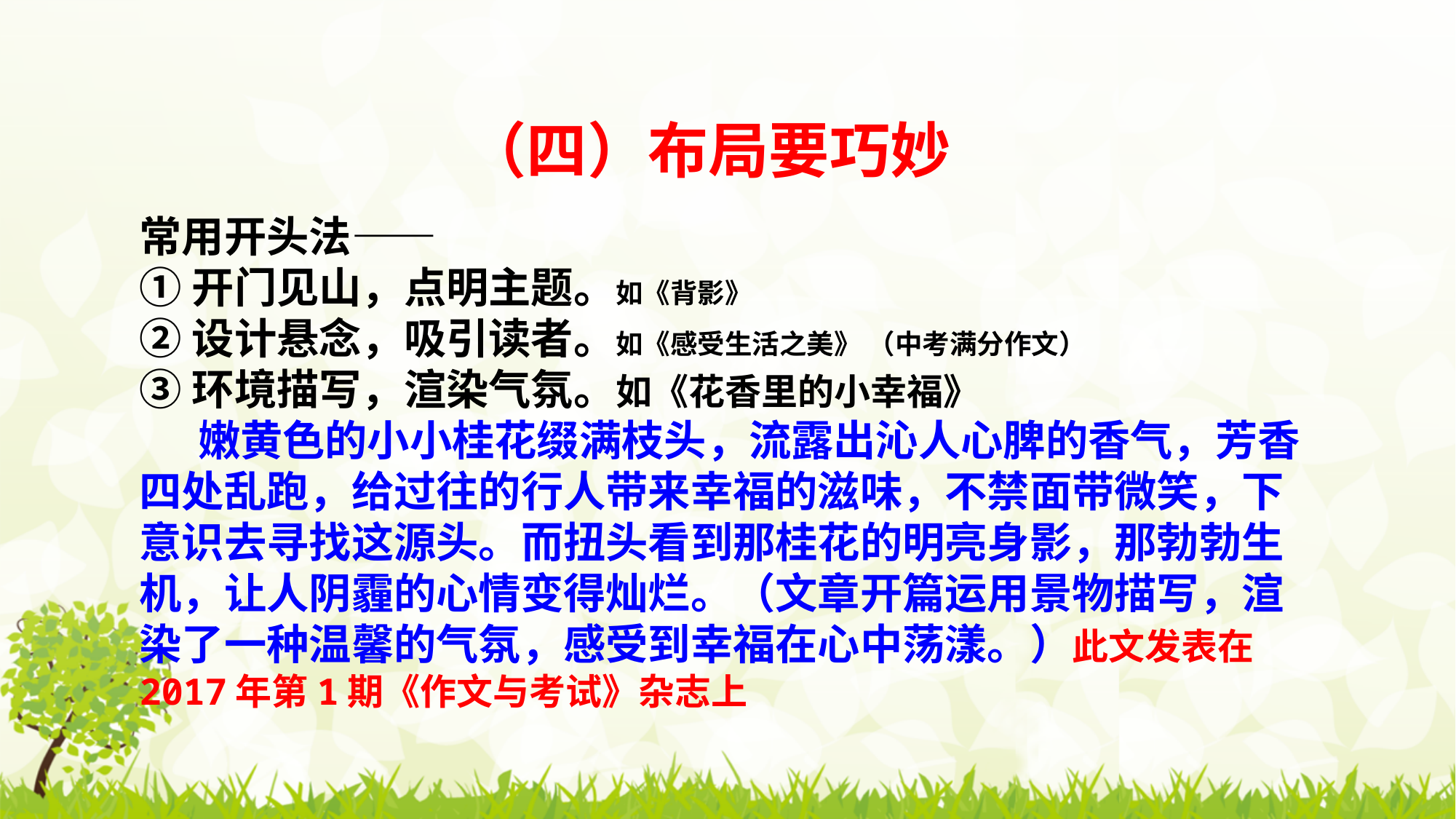

（四）布局要巧妙
常用开头法——
①开门见山，点明主题。如《背影》
②设计悬念，吸引读者。如《感受生活之美》 （中考满分作文）
③环境描写，渲染气氛。如《花香里的小幸福》
     嫩黄色的小小桂花缀满枝头，流露出沁人心脾的香气，芳香四处乱跑，给过往的行人带来幸福的滋味，不禁面带微笑，下意识去寻找这源头。而扭头看到那桂花的明亮身影，那勃勃生机，让人阴霾的心情变得灿烂。（文章开篇运用景物描写，渲染了一种温馨的气氛，感受到幸福在心中荡漾。）此文发表在2017年第1期《作文与考试》杂志上